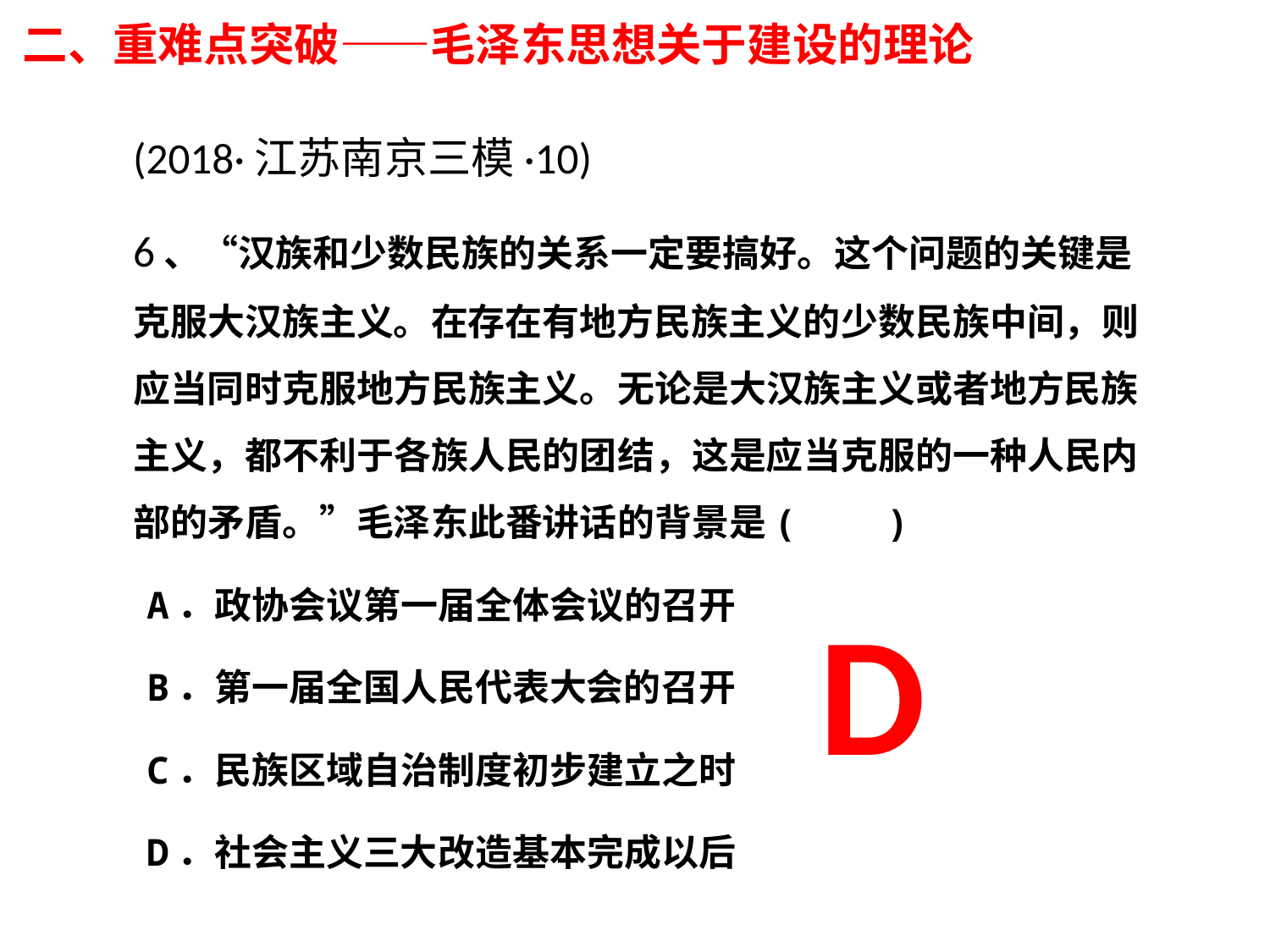

# 二、重难点突破——毛泽东思想关于建设的理论
(2018·江苏南京三模·10)
6、“汉族和少数民族的关系一定要搞好。这个问题的关键是克服大汉族主义。在存在有地方民族主义的少数民族中间，则应当同时克服地方民族主义。无论是大汉族主义或者地方民族主义，都不利于各族人民的团结，这是应当克服的一种人民内部的矛盾。”毛泽东此番讲话的背景是(　　)
  A．政协会议第一届全体会议的召开
  B．第一届全国人民代表大会的召开
  C．民族区域自治制度初步建立之时
  D．社会主义三大改造基本完成以后
D